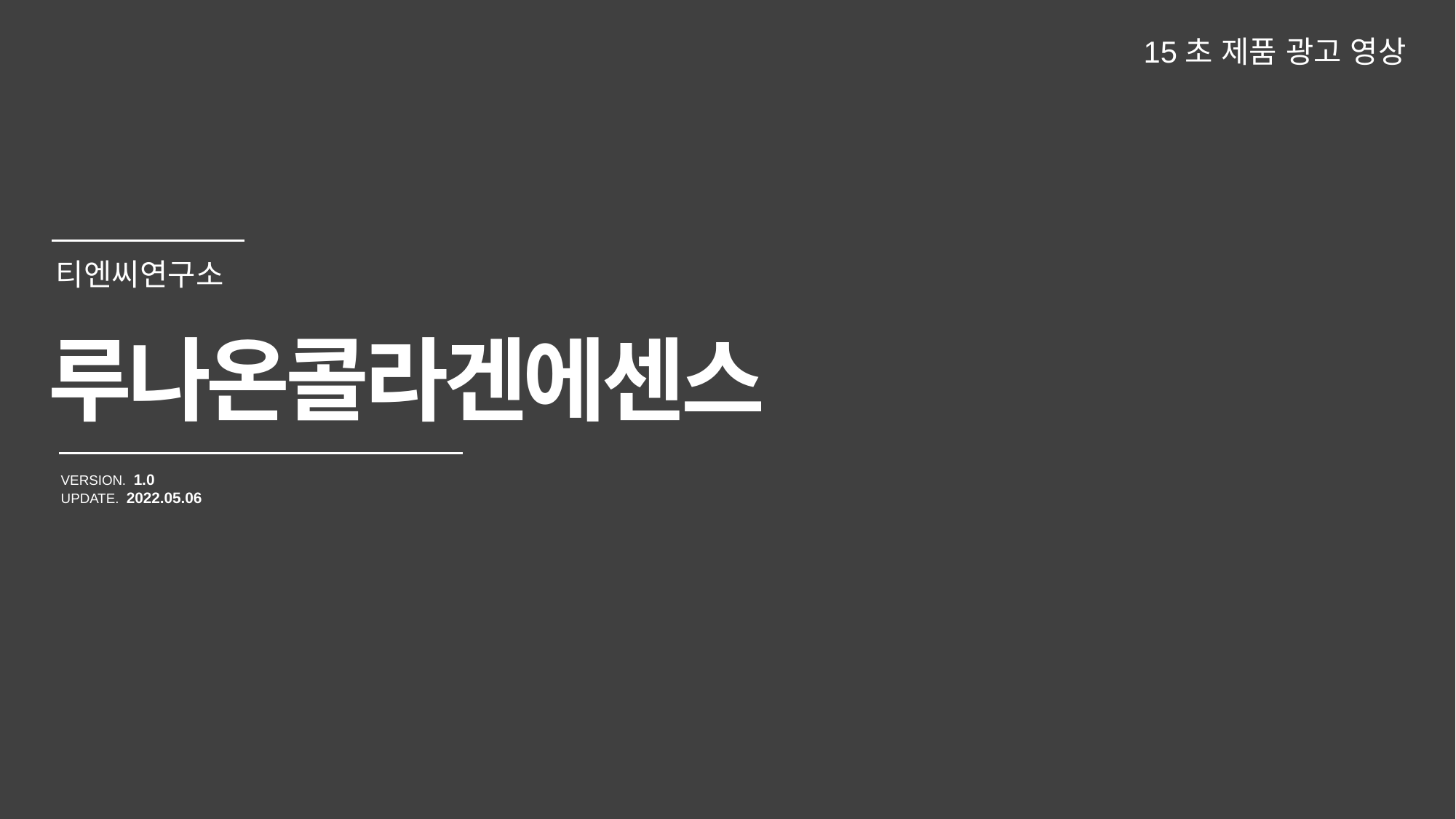

15초 제품 광고 영상
루나온콜라겐에센스
VERSION.  1.0
UPDATE.  2022.05.06

티엔씨연구소